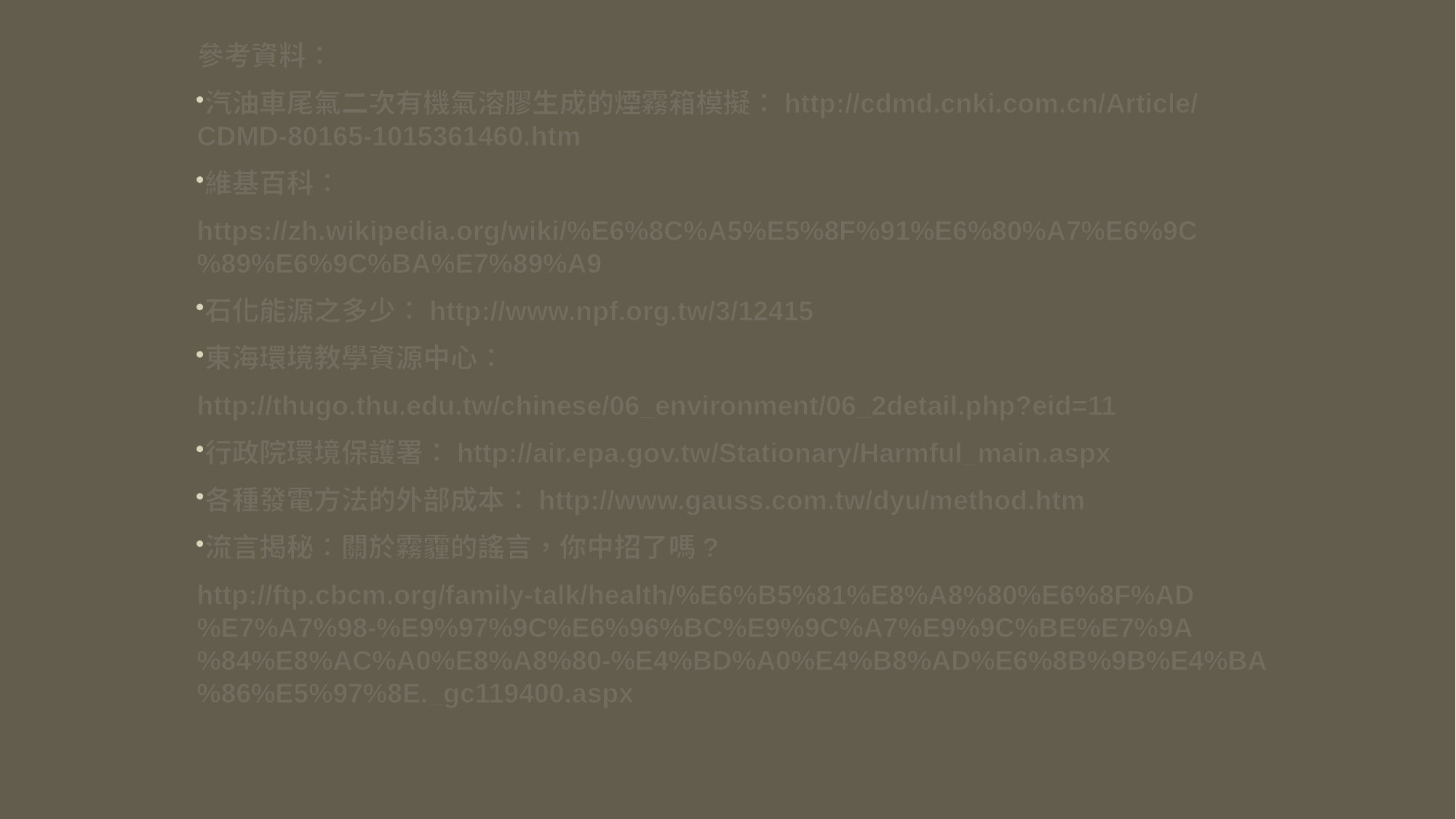

參考資料：
汽油車尾氣二次有機氣溶膠生成的煙霧箱模擬：http://cdmd.cnki.com.cn/Article/CDMD-80165-1015361460.htm
維基百科：
https://zh.wikipedia.org/wiki/%E6%8C%A5%E5%8F%91%E6%80%A7%E6%9C%89%E6%9C%BA%E7%89%A9
石化能源之多少：http://www.npf.org.tw/3/12415
東海環境教學資源中心：
http://thugo.thu.edu.tw/chinese/06_environment/06_2detail.php?eid=11
行政院環境保護署：http://air.epa.gov.tw/Stationary/Harmful_main.aspx
各種發電方法的外部成本：http://www.gauss.com.tw/dyu/method.htm
流言揭秘：關於霧霾的謠言，你中招了嗎?
http://ftp.cbcm.org/family-talk/health/%E6%B5%81%E8%A8%80%E6%8F%AD%E7%A7%98-%E9%97%9C%E6%96%BC%E9%9C%A7%E9%9C%BE%E7%9A%84%E8%AC%A0%E8%A8%80-%E4%BD%A0%E4%B8%AD%E6%8B%9B%E4%BA%86%E5%97%8E._gc119400.aspx